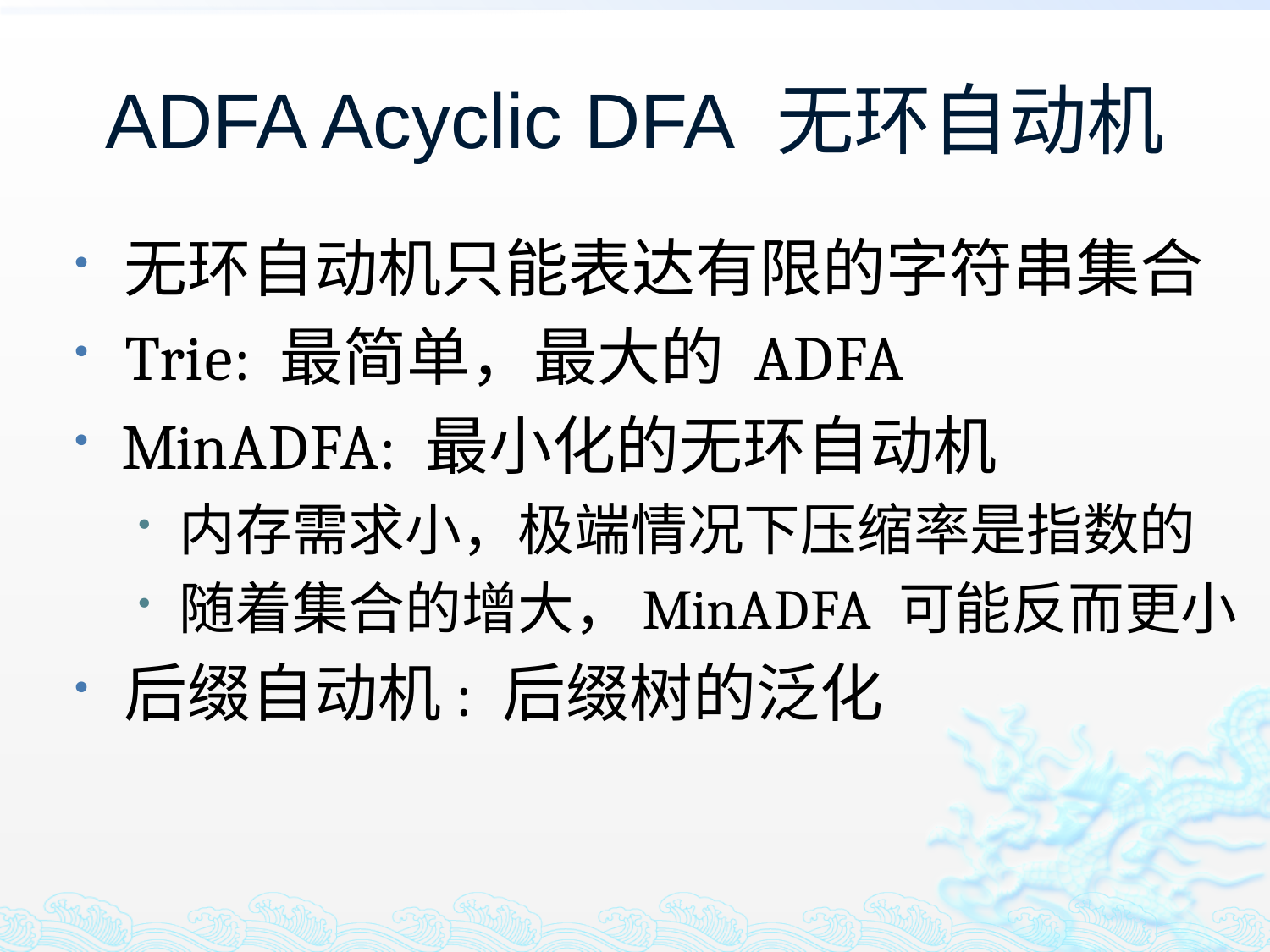

# ADFA Acyclic DFA 无环自动机
无环自动机只能表达有限的字符串集合
Trie: 最简单，最大的 ADFA
MinADFA: 最小化的无环自动机
内存需求小，极端情况下压缩率是指数的
随着集合的增大，MinADFA 可能反而更小
后缀自动机: 后缀树的泛化